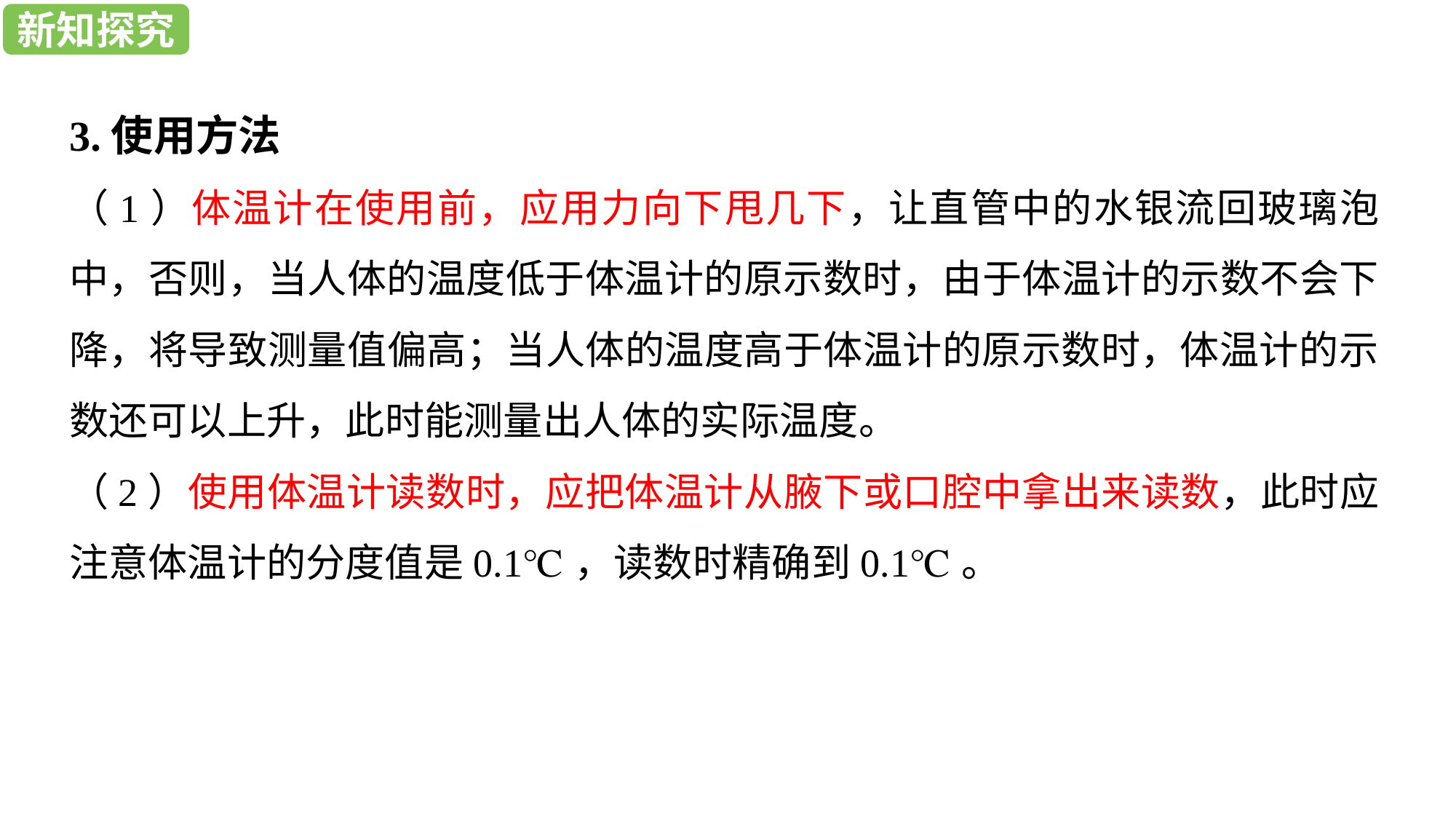

新知探究
3.使用方法
（1）体温计在使用前，应用力向下甩几下，让直管中的水银流回玻璃泡中，否则，当人体的温度低于体温计的原示数时，由于体温计的示数不会下降，将导致测量值偏高；当人体的温度高于体温计的原示数时，体温计的示数还可以上升，此时能测量出人体的实际温度。
（2）使用体温计读数时，应把体温计从腋下或口腔中拿出来读数，此时应注意体温计的分度值是0.1℃，读数时精确到0.1℃。